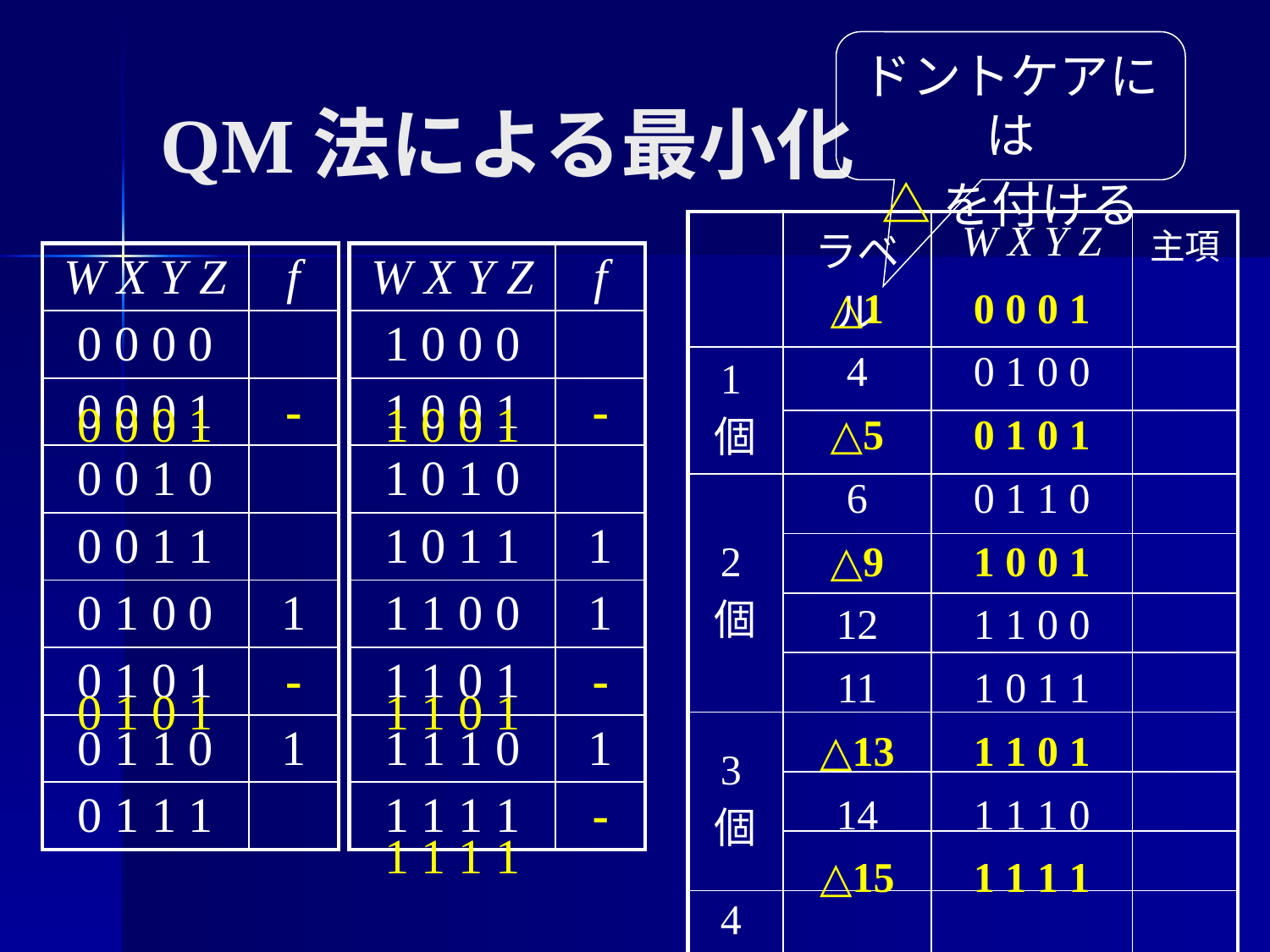

ドントケアには
△を付ける
# QM法による最小化
|  | ラベル | W X Y Z | 主項 |
| --- | --- | --- | --- |
| 1個 |  |  |  |
|  |  |  |  |
| 2個 |  |  |  |
|  |  |  |  |
|  |  |  |  |
|  |  |  |  |
| 3個 |  |  |  |
|  |  |  |  |
|  |  |  |  |
| 4個 |  |  |  |
| W X Y Z | f |
| --- | --- |
| 0 0 0 0 |  |
| 0 0 0 1 | - |
| 0 0 1 0 |  |
| 0 0 1 1 |  |
| 0 1 0 0 | 1 |
| 0 1 0 1 | - |
| 0 1 1 0 | 1 |
| 0 1 1 1 |  |
| W X Y Z | f |
| --- | --- |
| 1 0 0 0 |  |
| 1 0 0 1 | - |
| 1 0 1 0 |  |
| 1 0 1 1 | 1 |
| 1 1 0 0 | 1 |
| 1 1 0 1 | - |
| 1 1 1 0 | 1 |
| 1 1 1 1 | - |
△1
0 0 0 1
△5
0 1 0 1
△9
1 0 0 1

△13
1 1 0 1
△15
1 1 1 1
4
0 1 0 0
6
0 1 1 0
12

1 1 0 0

11
1 0 1 1
14
1 1 1 0
0 0 0 1
1 0 0 1
0 1 0 1
1 1 0 1
1 1 1 1